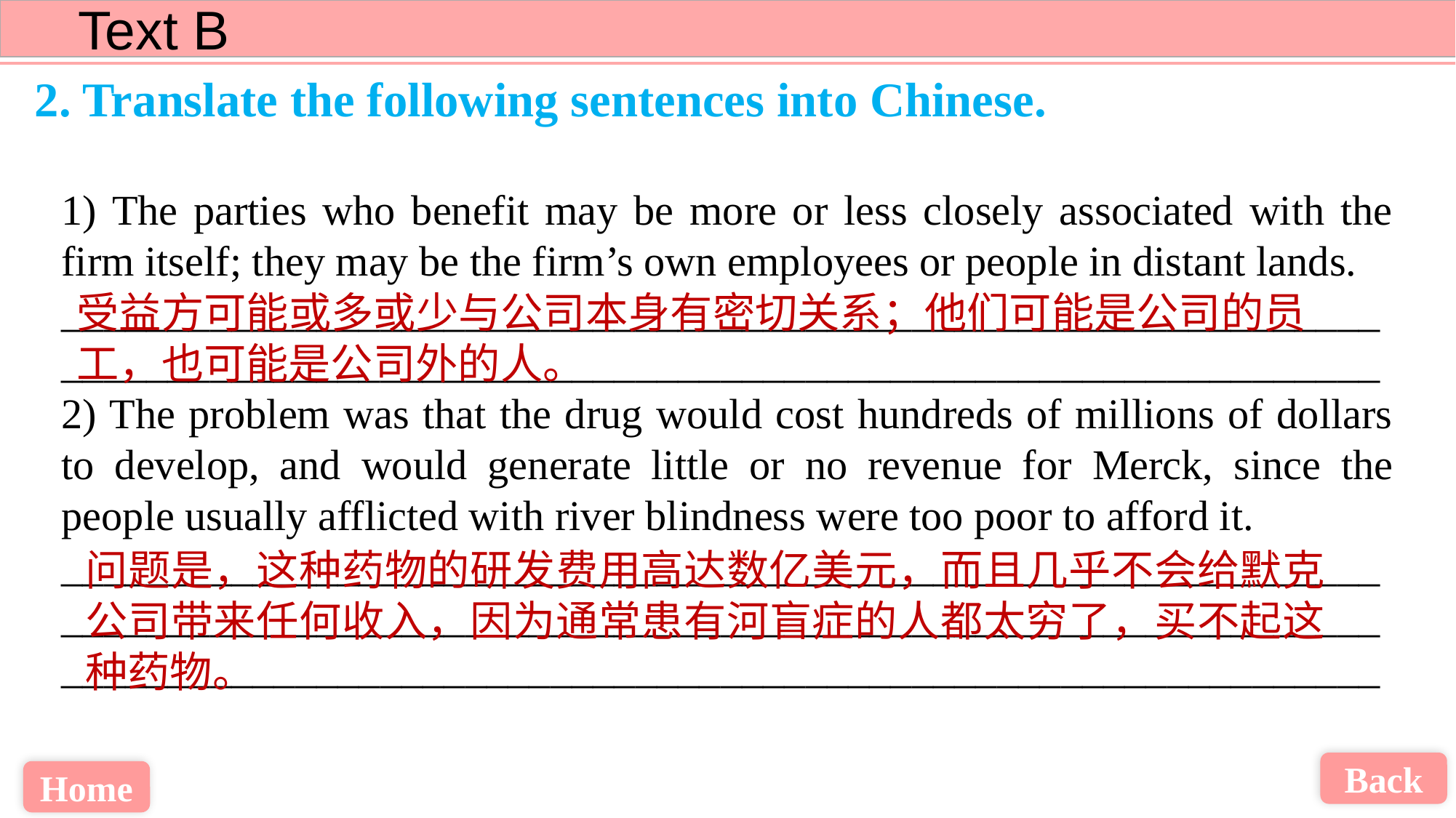

2. Translate the following sentences into Chinese.
1) The parties who benefit may be more or less closely associated with the firm itself; they may be the firm’s own employees or people in distant lands.
______________________________________________________________
______________________________________________________________
2) The problem was that the drug would cost hundreds of millions of dollars to develop, and would generate little or no revenue for Merck, since the people usually afflicted with river blindness were too poor to afford it.
__________________________________________________________________________________________________________________________________________________________________________________________
受益方可能或多或少与公司本身有密切关系；他们可能是公司的员工，也可能是公司外的人。
问题是，这种药物的研发费用高达数亿美元，而且几乎不会给默克公司带来任何收入，因为通常患有河盲症的人都太穷了，买不起这种药物。
Back